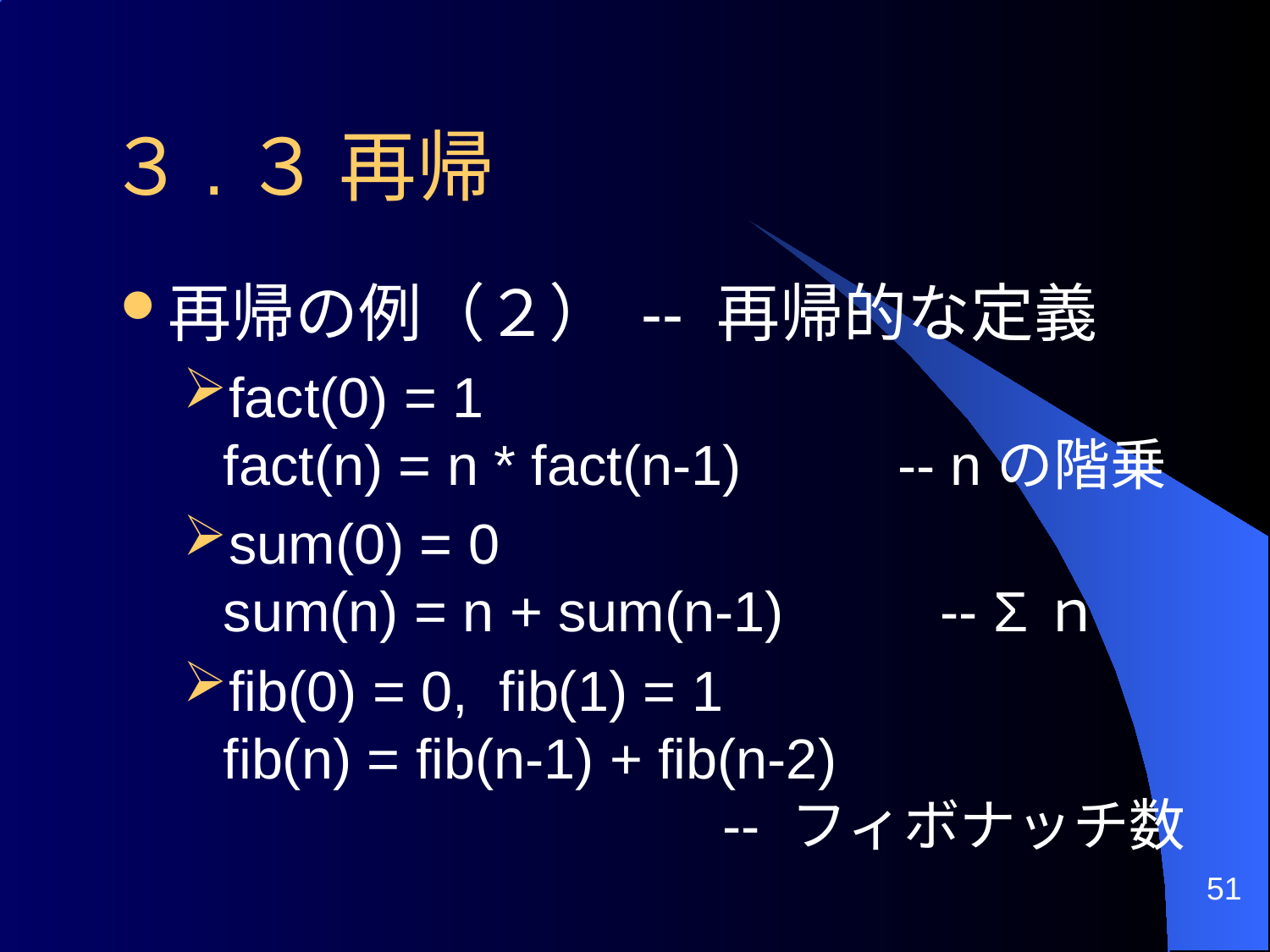

# ３.３ 再帰
再帰の例（２） -- 再帰的な定義
fact(0) = 1
fact(n) = n * fact(n-1)          -- nの階乗
sum(0) = 0
sum(n) = n + sum(n-1)          -- Σｎ
fib(0) = 0,  fib(1) = 1
fib(n) = fib(n-1) + fib(n-2)
                                -- フィボナッチ数
51